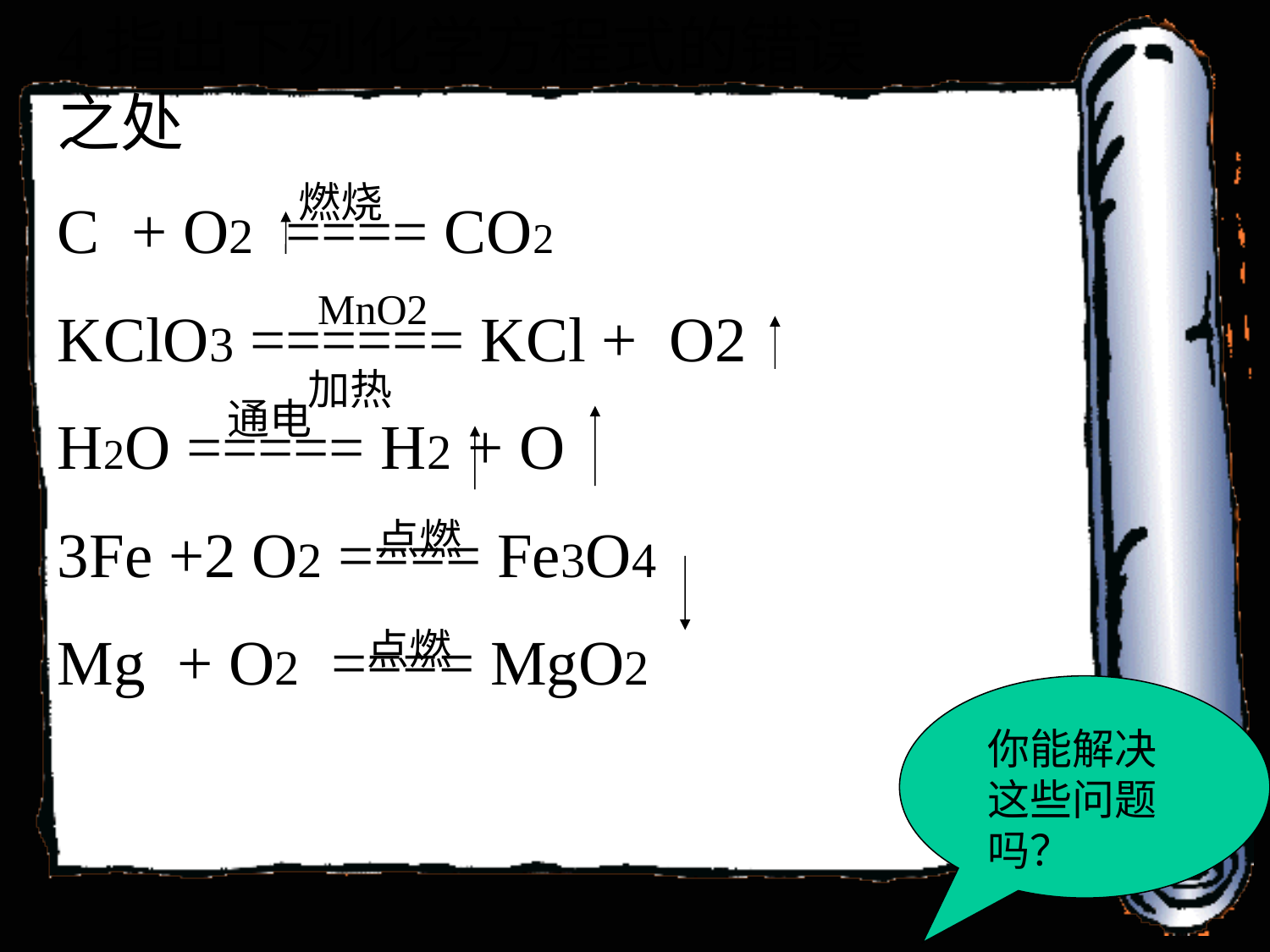

4指出下列化学方程式的错误之处
C  + O2  ==== CO2
KClO3 ====== KCl +  O2
H2O ===== H2 + O
3Fe +2 O2 ==== Fe3O4
Mg  + O2  ==== MgO2

燃烧

MnO2

加热
通电

点燃

点燃

你能解决这些问题吗？